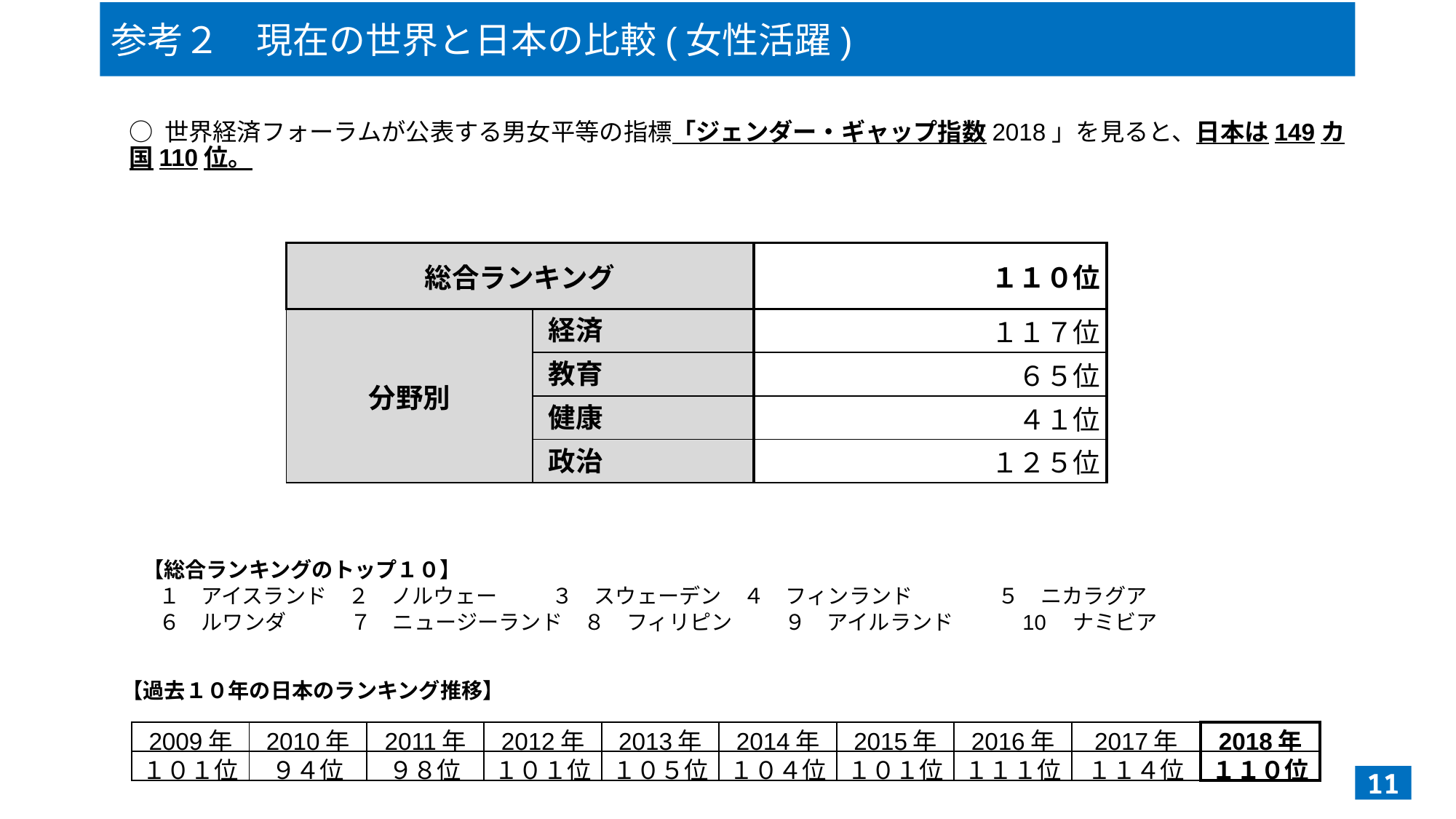

参考２　現在の世界と日本の比較(女性活躍)
○ 世界経済フォーラムが公表する男女平等の指標「ジェンダー・ギャップ指数2018」を見ると、日本は149カ国110位。

| 総合ランキング |  | １１０位 |
| --- | --- | --- |
| 分野別 | 経済 | １１７位 |
|  | 教育 | ６５位 |
|  | 健康 | ４１位 |
|  | 政治 | １２５位 |
【総合ランキングのトップ１０】
１　アイスランド　２　ノルウェー　       ３　スウェーデン　４　フィンランド　　　　５　ニカラグア
６　ルワンダ　　　７　ニュージーランド　８　フィリピン　　  ９　アイルランド　　　10　ナミビア
【過去１０年の日本のランキング推移】
| 2009年 | 2010年 | 2011年 | 2012年 | 2013年 | 2014年 | 2015年 | 2016年 | 2017年 | 2018年 |
| --- | --- | --- | --- | --- | --- | --- | --- | --- | --- |
| １０１位 | ９４位 | ９８位 | １０１位 | １０５位 | １０４位 | １０１位 | １１１位 | １１４位 | １１０位 |
11